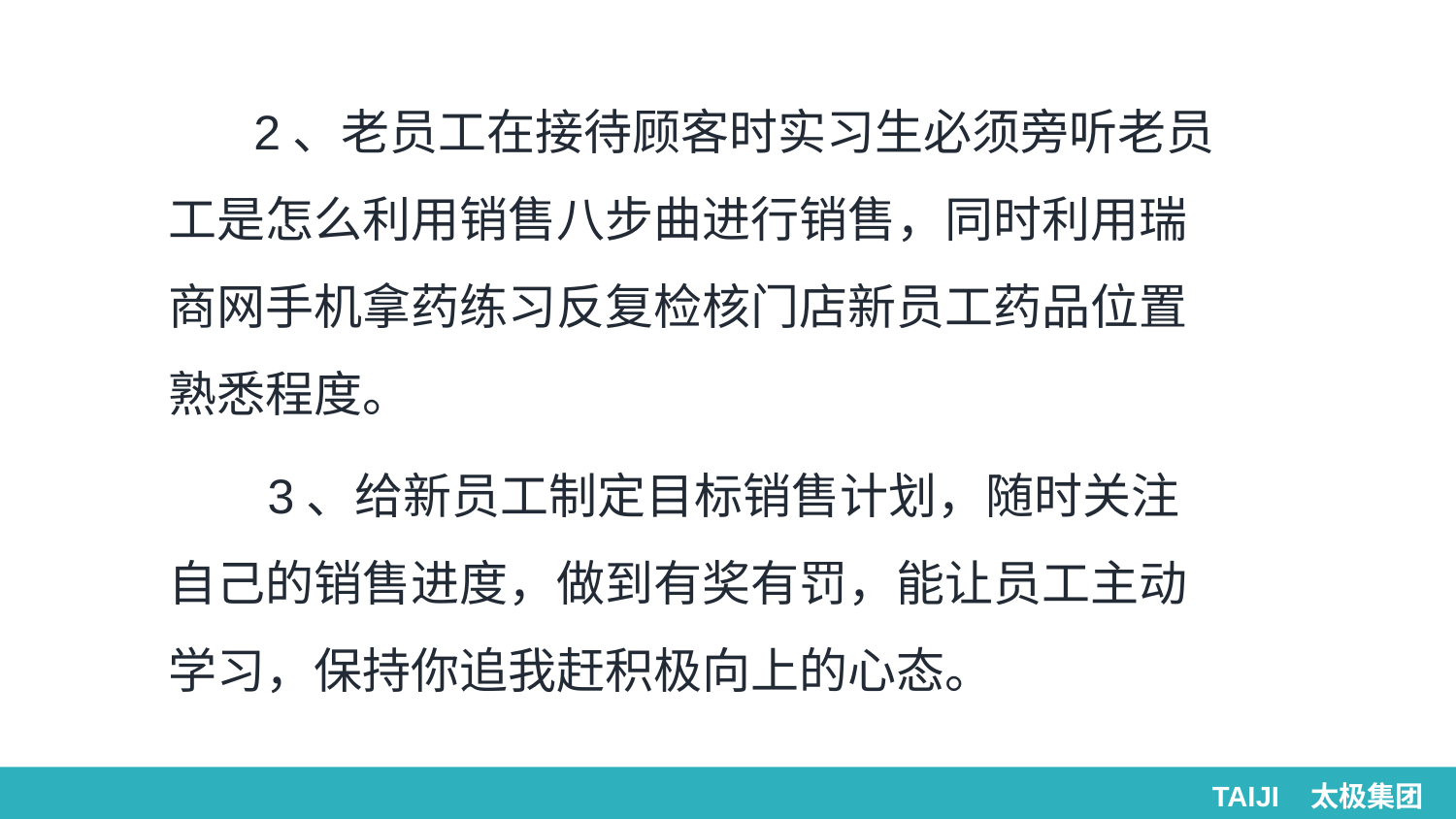

2、老员工在接待顾客时实习生必须旁听老员工是怎么利用销售八步曲进行销售，同时利用瑞商网手机拿药练习反复检核门店新员工药品位置熟悉程度。
  3、给新员工制定目标销售计划，随时关注自己的销售进度，做到有奖有罚，能让员工主动学习，保持你追我赶积极向上的心态。

TAIJI   太极集团